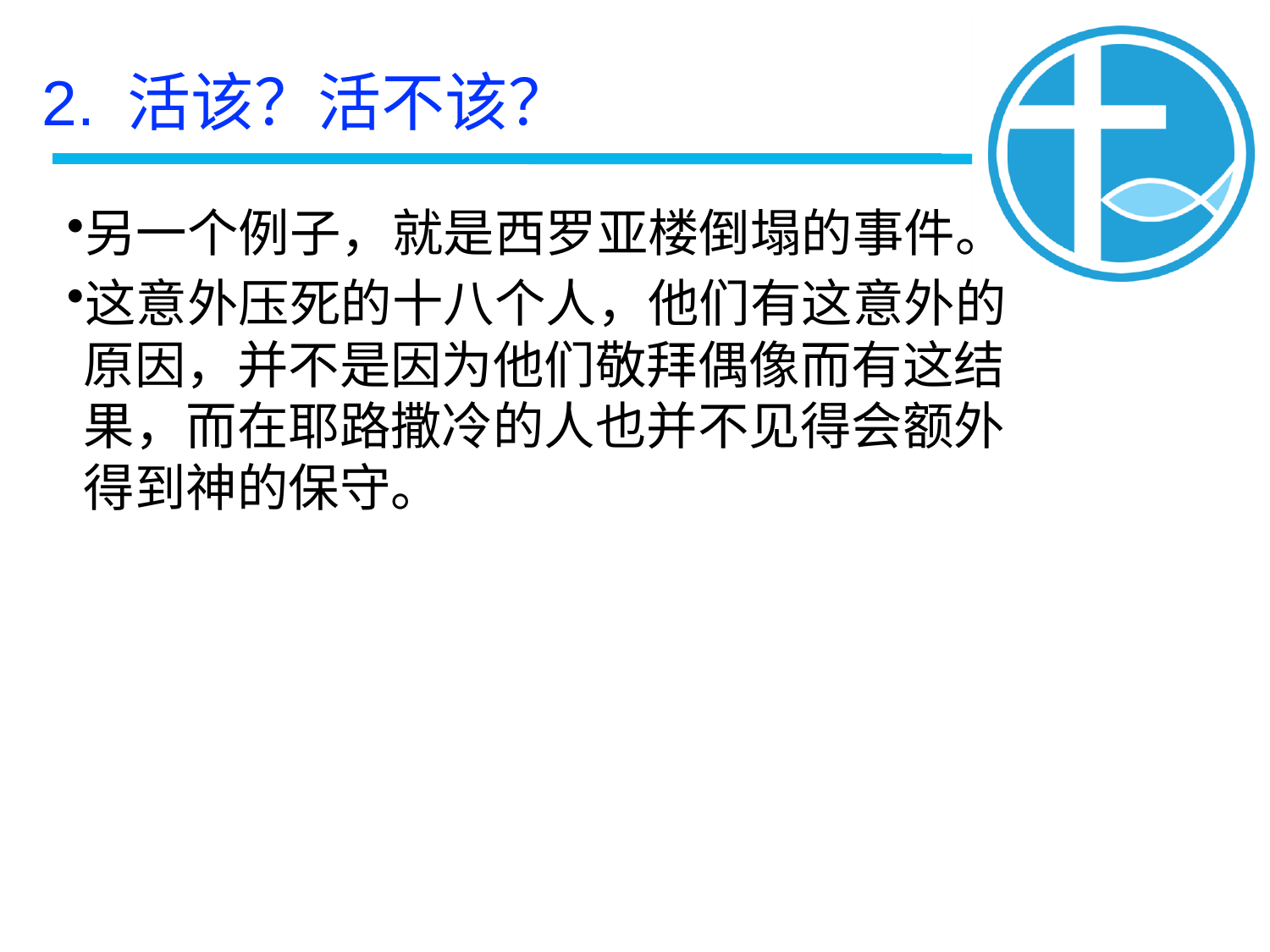

2. 活该？活不该？
另一个例子，就是西罗亚楼倒塌的事件。
这意外压死的十八个人，他们有这意外的原因，并不是因为他们敬拜偶像而有这结果，而在耶路撒冷的人也并不见得会额外得到神的保守。